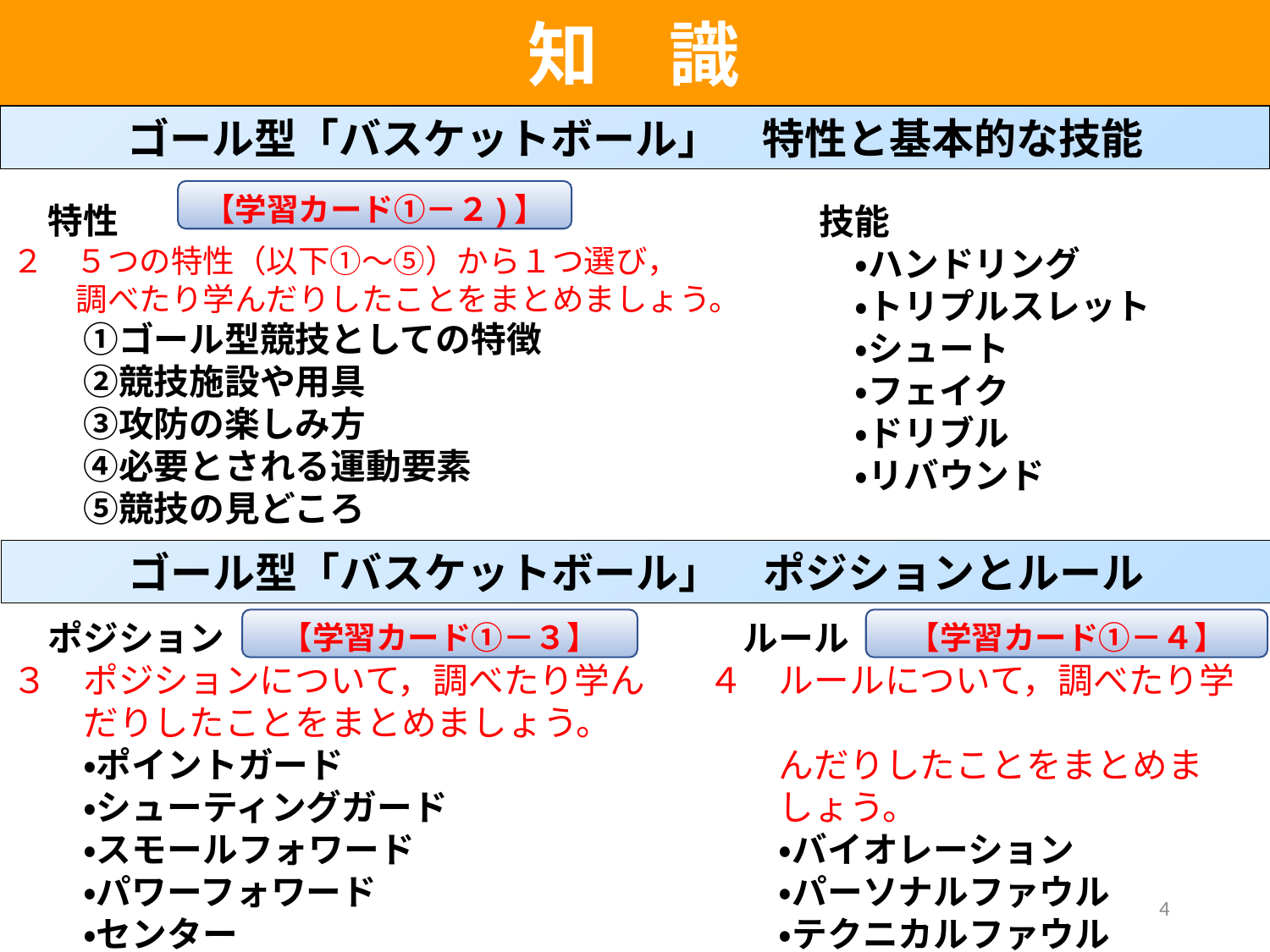

知　識
知　識
ゴール型「バスケットボール」　特性と基本的な技能
【学習カード①－２)】
　特性
２　５つの特性（以下①～⑤）から１つ選び，
　　調べたり学んだりしたことをまとめましょう。
　　①ゴール型競技としての特徴
　　②競技施設や用具
　　③攻防の楽しみ方
　　④必要とされる運動要素
　　⑤競技の見どころ
　技能
　　・ハンドリング
　　・トリプルスレット
　　・シュート
　　・フェイク
　　・ドリブル
　　・リバウンド
ゴール型「バスケットボール」　ポジションとルール
　ポジション
３　ポジションについて，調べたり学ん
　　だりしたことをまとめましょう。
　　・ポイントガード
　　・シューティングガード
　　・スモールフォワード
　　・パワーフォワード
　　・センター
【学習カード①－３】
　ルール
４　ルールについて，調べたり学
　　んだりしたことをまとめま
　　しょう。
　　・バイオレーション
　　・パーソナルファウル
　　・テクニカルファウル
【学習カード①－４】
4